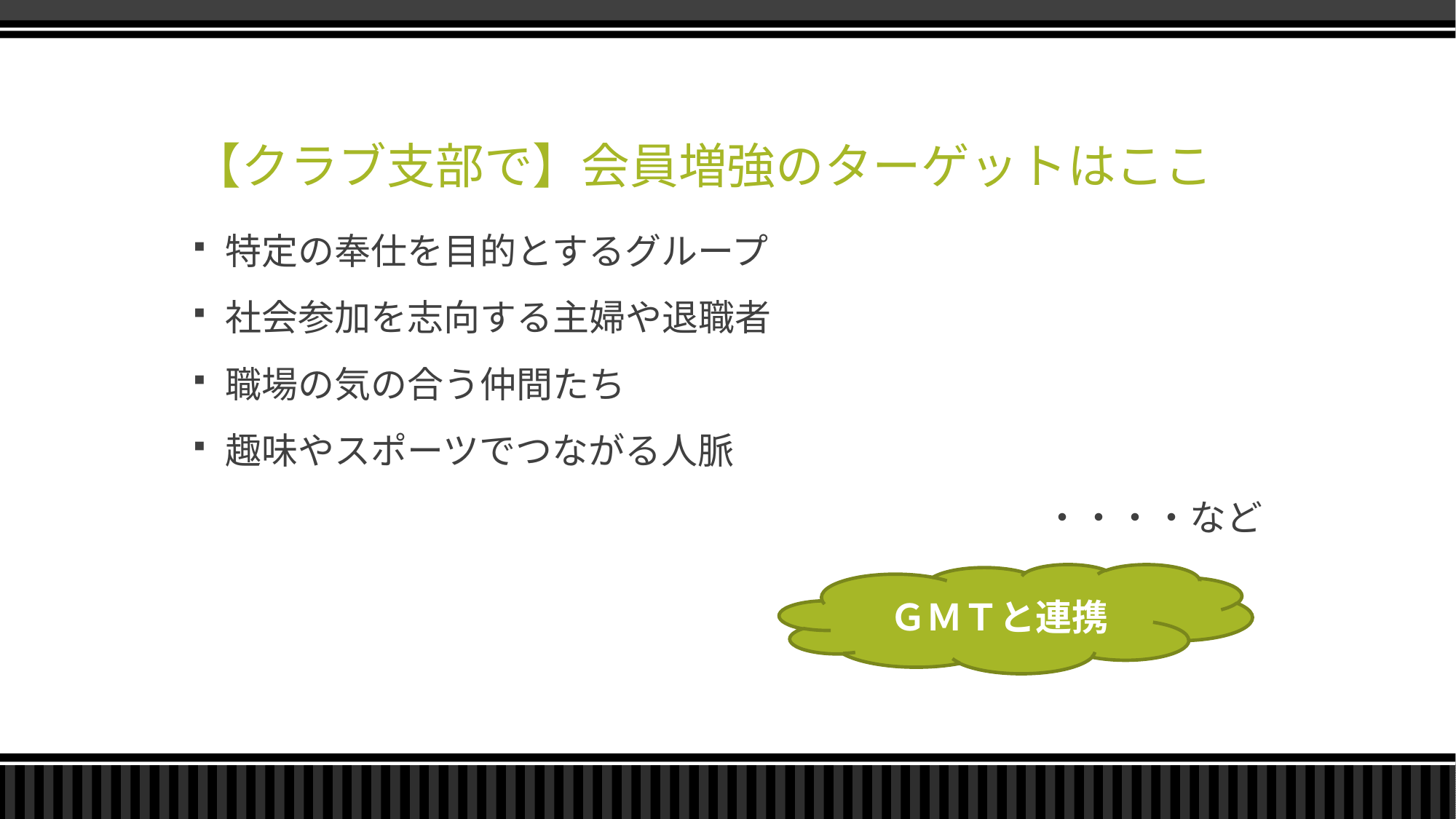

# 【クラブ支部で】会員増強のターゲットはここ
特定の奉仕を目的とするグループ
社会参加を志向する主婦や退職者
職場の気の合う仲間たち
趣味やスポーツでつながる人脈
・・・・など

ＧＭＴと連携